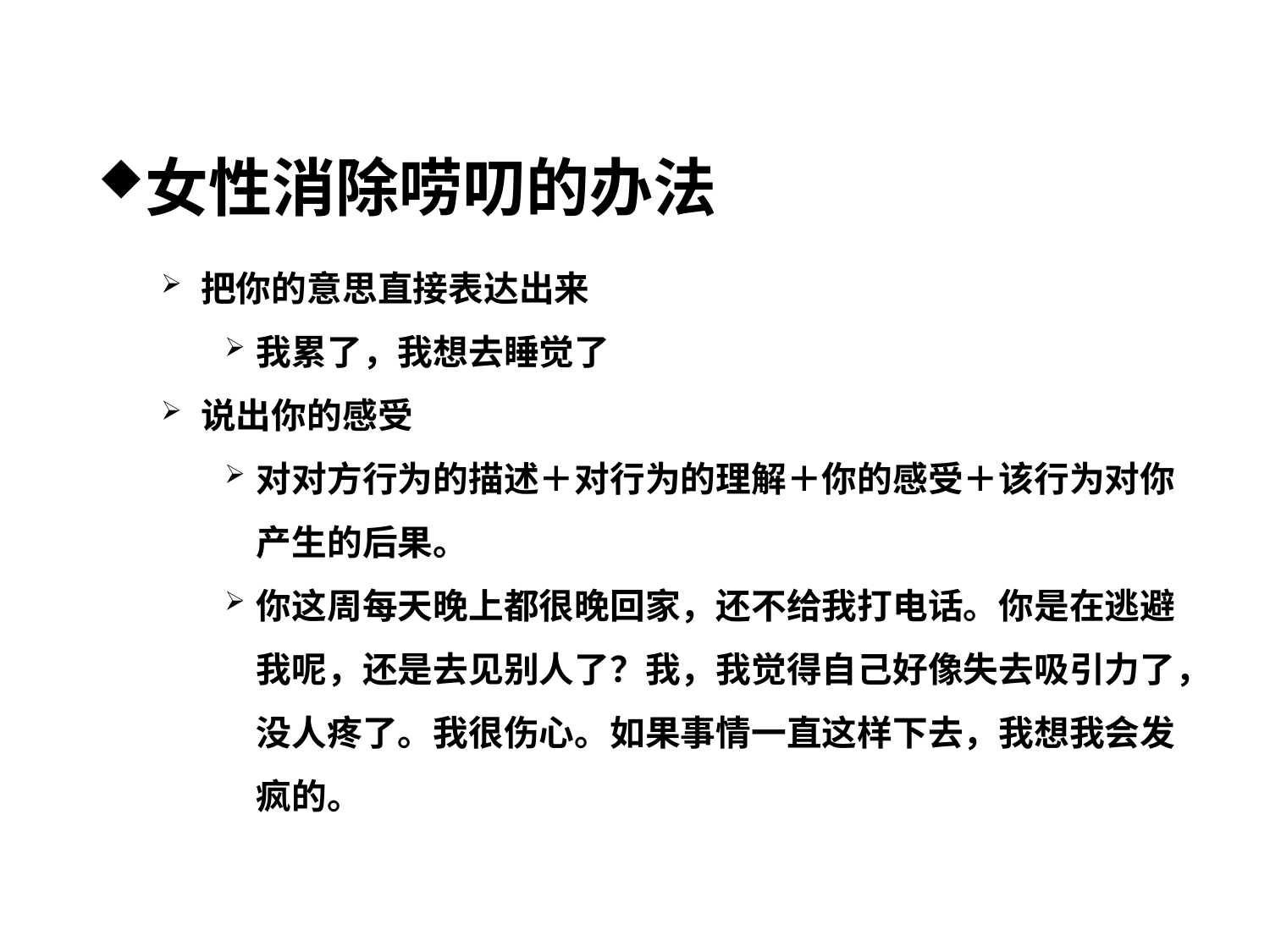

女性消除唠叨的办法
把你的意思直接表达出来
我累了，我想去睡觉了
说出你的感受
对对方行为的描述＋对行为的理解＋你的感受＋该行为对你产生的后果。
你这周每天晚上都很晚回家，还不给我打电话。你是在逃避我呢，还是去见别人了？我，我觉得自己好像失去吸引力了，没人疼了。我很伤心。如果事情一直这样下去，我想我会发疯的。